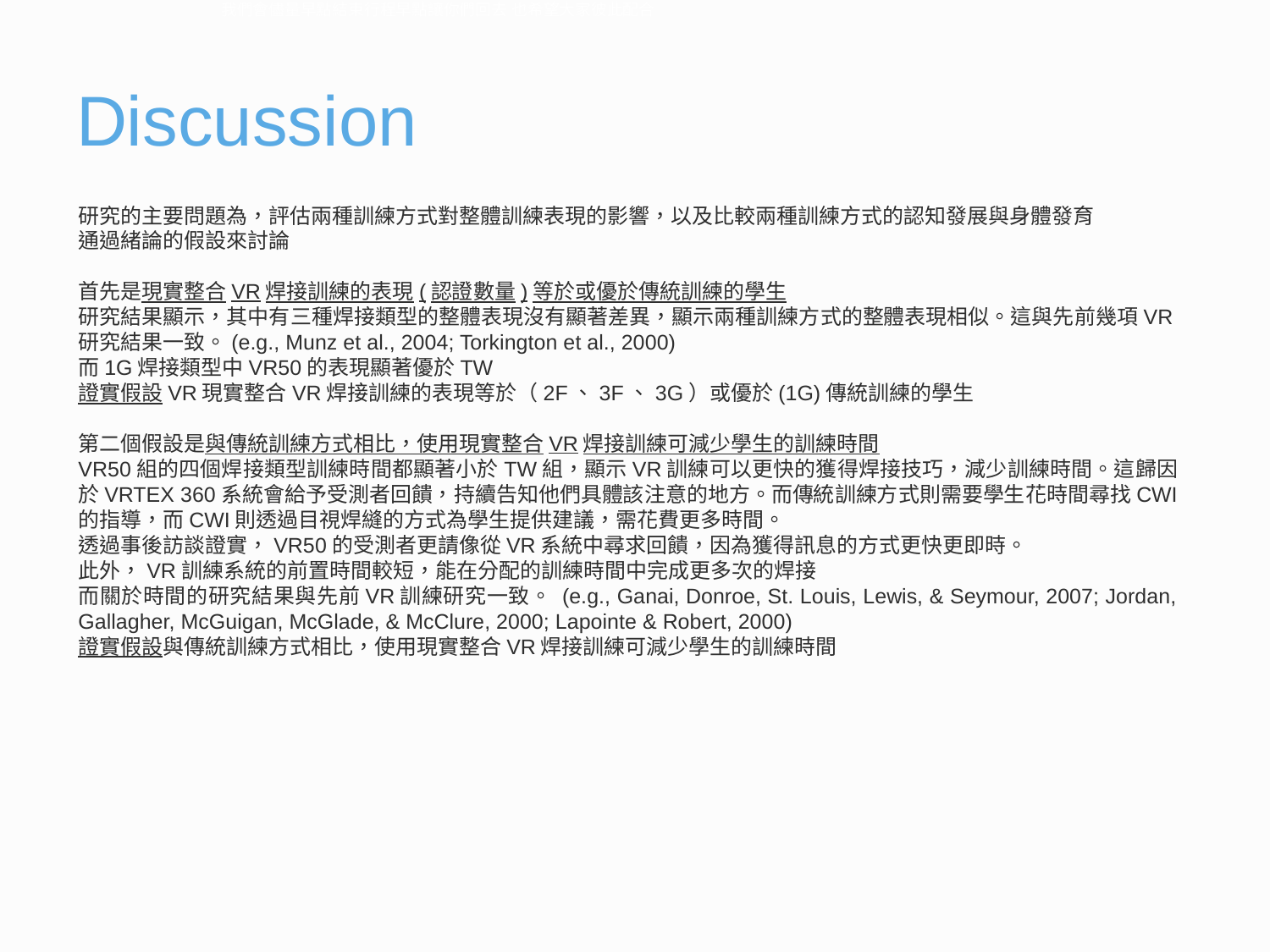

為了人數控管和安全 我們希望是原車去原車回 因為人是我們帶出去了 如果你們離開的時候發生什麼事我們都無法卸責
我們會儘量早點結束行程早點讓你們回去 也希望大家彼此配合
# Discussion
研究的主要問題為，評估兩種訓練方式對整體訓練表現的影響，以及比較兩種訓練方式的認知發展與身體發育
通過緒論的假設來討論

首先是現實整合VR焊接訓練的表現(認證數量)等於或優於傳統訓練的學生
研究結果顯示，其中有三種焊接類型的整體表現沒有顯著差異，顯示兩種訓練方式的整體表現相似。這與先前幾項VR研究結果一致。(e.g., Munz et al., 2004; Torkington et al., 2000)
而1G焊接類型中VR50的表現顯著優於TW
證實假設VR現實整合VR焊接訓練的表現等於（2F、3F、3G）或優於(1G)傳統訓練的學生

第二個假設是與傳統訓練方式相比，使用現實整合VR焊接訓練可減少學生的訓練時間
VR50組的四個焊接類型訓練時間都顯著小於TW組，顯示VR訓練可以更快的獲得焊接技巧，減少訓練時間。這歸因於VRTEX 360系統會給予受測者回饋，持續告知他們具體該注意的地方。而傳統訓練方式則需要學生花時間尋找CWI的指導，而CWI則透過目視焊縫的方式為學生提供建議，需花費更多時間。
透過事後訪談證實，VR50的受測者更請像從VR系統中尋求回饋，因為獲得訊息的方式更快更即時。
此外，VR訓練系統的前置時間較短，能在分配的訓練時間中完成更多次的焊接
而關於時間的研究結果與先前VR訓練研究一致。 (e.g., Ganai, Donroe, St. Louis, Lewis, & Seymour, 2007; Jordan, Gallagher, McGuigan, McGlade, & McClure, 2000; Lapointe & Robert, 2000)
證實假設與傳統訓練方式相比，使用現實整合VR焊接訓練可減少學生的訓練時間